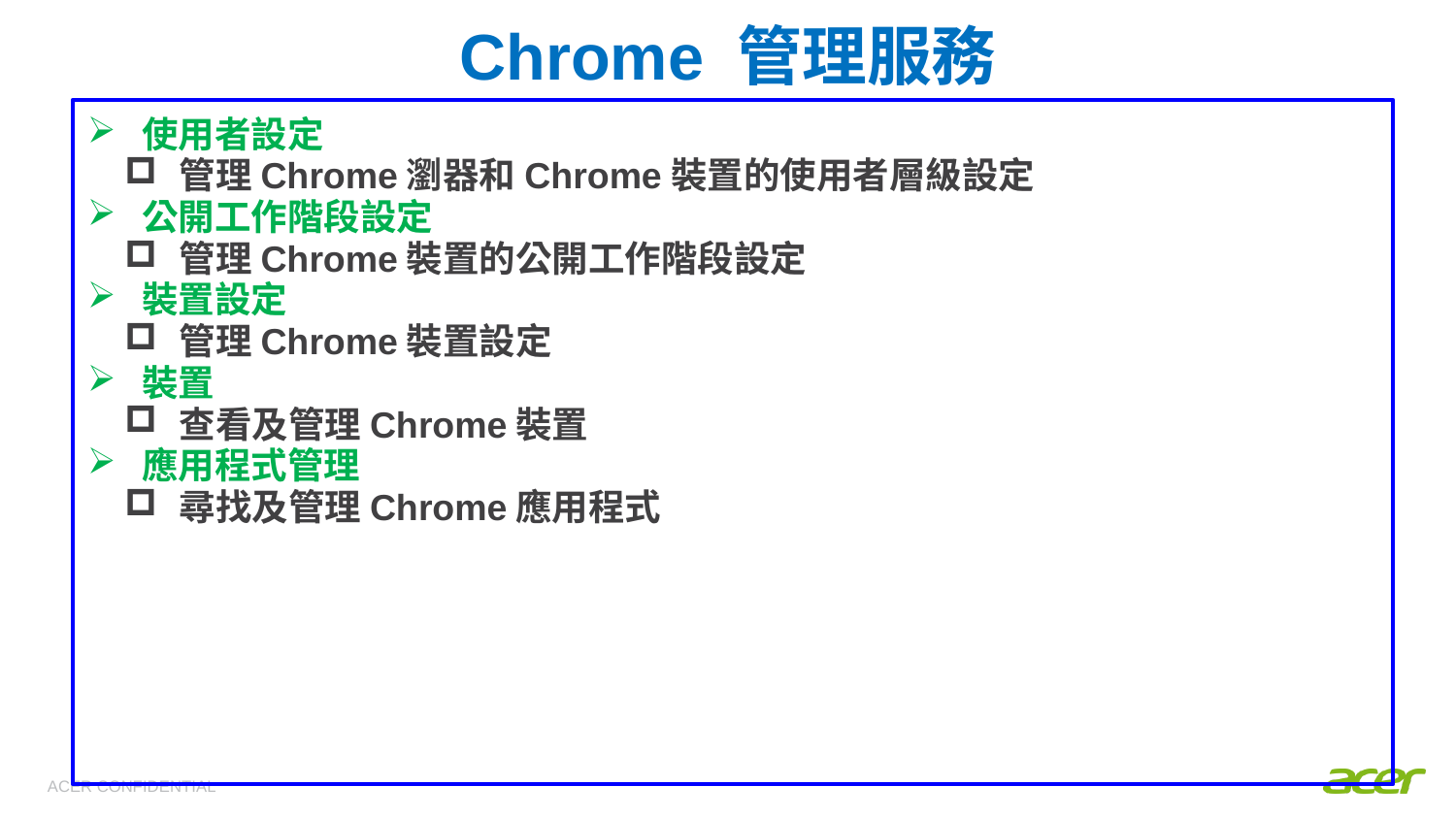

# Chrome 管理服務
使用者設定
管理Chrome瀏器和Chrome裝置的使用者層級設定
公開工作階段設定
管理Chrome裝置的公開工作階段設定
裝置設定
管理Chrome裝置設定
裝置
查看及管理Chrome裝置
應用程式管理
尋找及管理Chrome應用程式